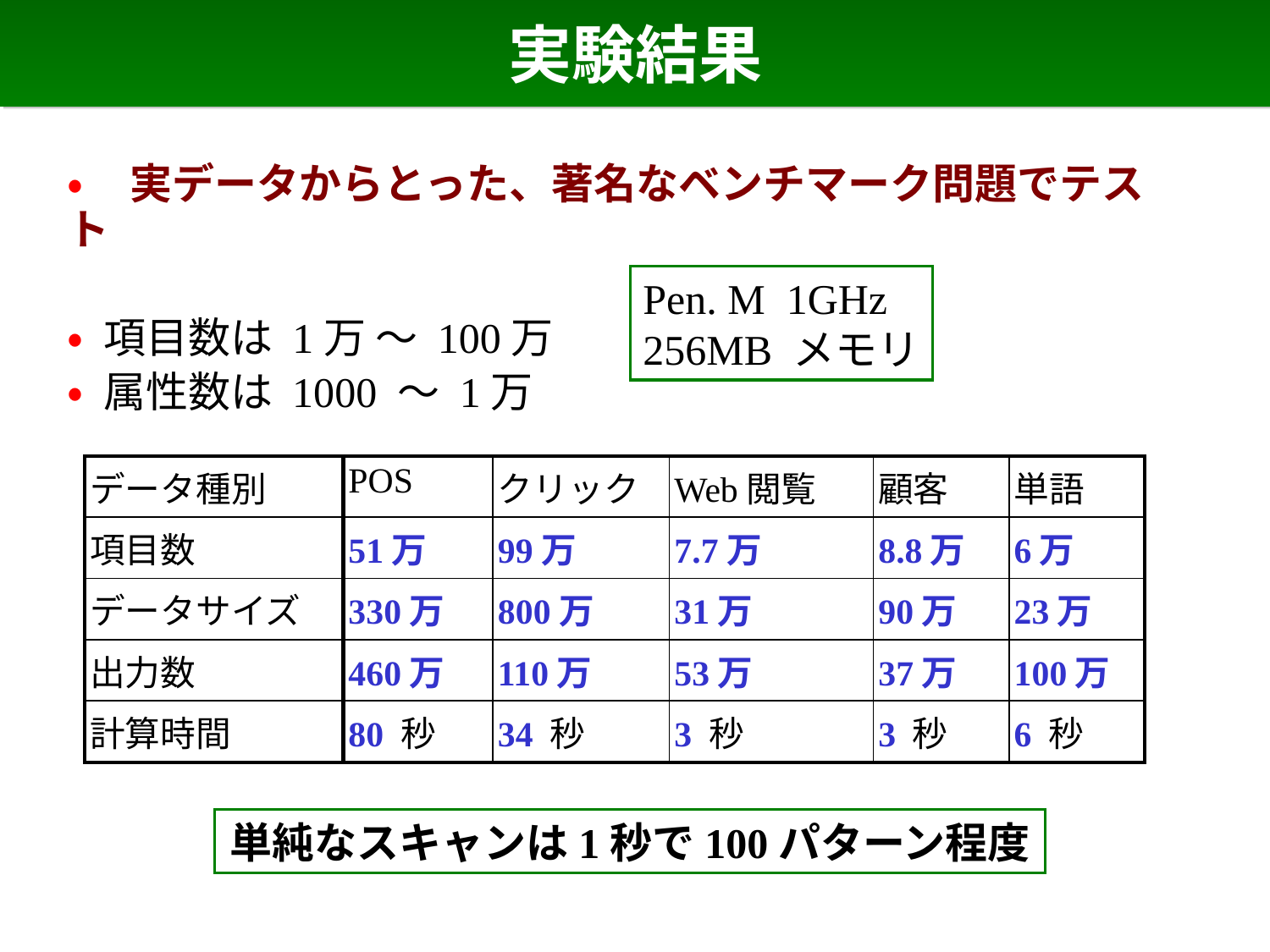

# 実験結果
• 実データからとった、著名なベンチマーク問題でテスト

• 項目数は 1万 ～ 100万
• 属性数は 1000 ～ 1万

Pen. M  1GHz
256MB メモリ
| データ種別 | POS | クリック | Web閲覧 | 顧客 | 単語 |
| --- | --- | --- | --- | --- | --- |
| 項目数 | 51万 | 99万 | 7.7万 | 8.8万 | 6万 |
| データサイズ | 330万 | 800万 | 31万 | 90万 | 23万 |
| 出力数 | 460万 | 110万 | 53万 | 37万 | 100万 |
| 計算時間 | 80 秒 | 34 秒 | 3 秒 | 3 秒 | 6 秒 |
単純なスキャンは1秒で100パターン程度